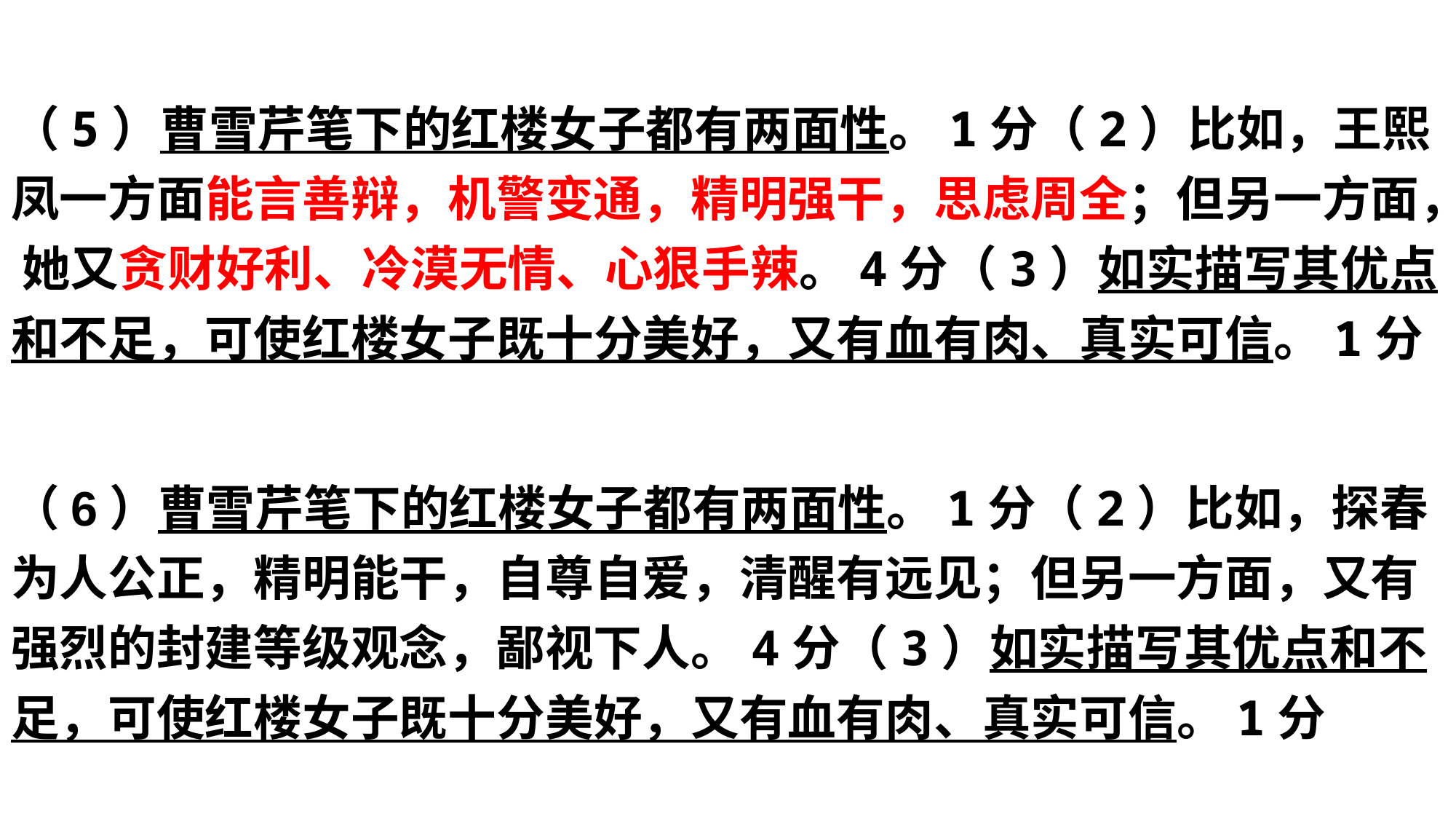

（5）曹雪芹笔下的红楼女子都有两面性。1分（2）比如，王熙凤一方面能言善辩，机警变通，精明强干，思虑周全；但另一方面， 她又贪财好利、冷漠无情、心狠手辣。4分（3）如实描写其优点和不足，可使红楼女子既十分美好，又有血有肉、真实可信。1分

（6）曹雪芹笔下的红楼女子都有两面性。1分（2）比如，探春为人公正，精明能干，自尊自爱，清醒有远见；但另一方面，又有强烈的封建等级观念，鄙视下人。4分（3）如实描写其优点和不足，可使红楼女子既十分美好，又有血有肉、真实可信。1分